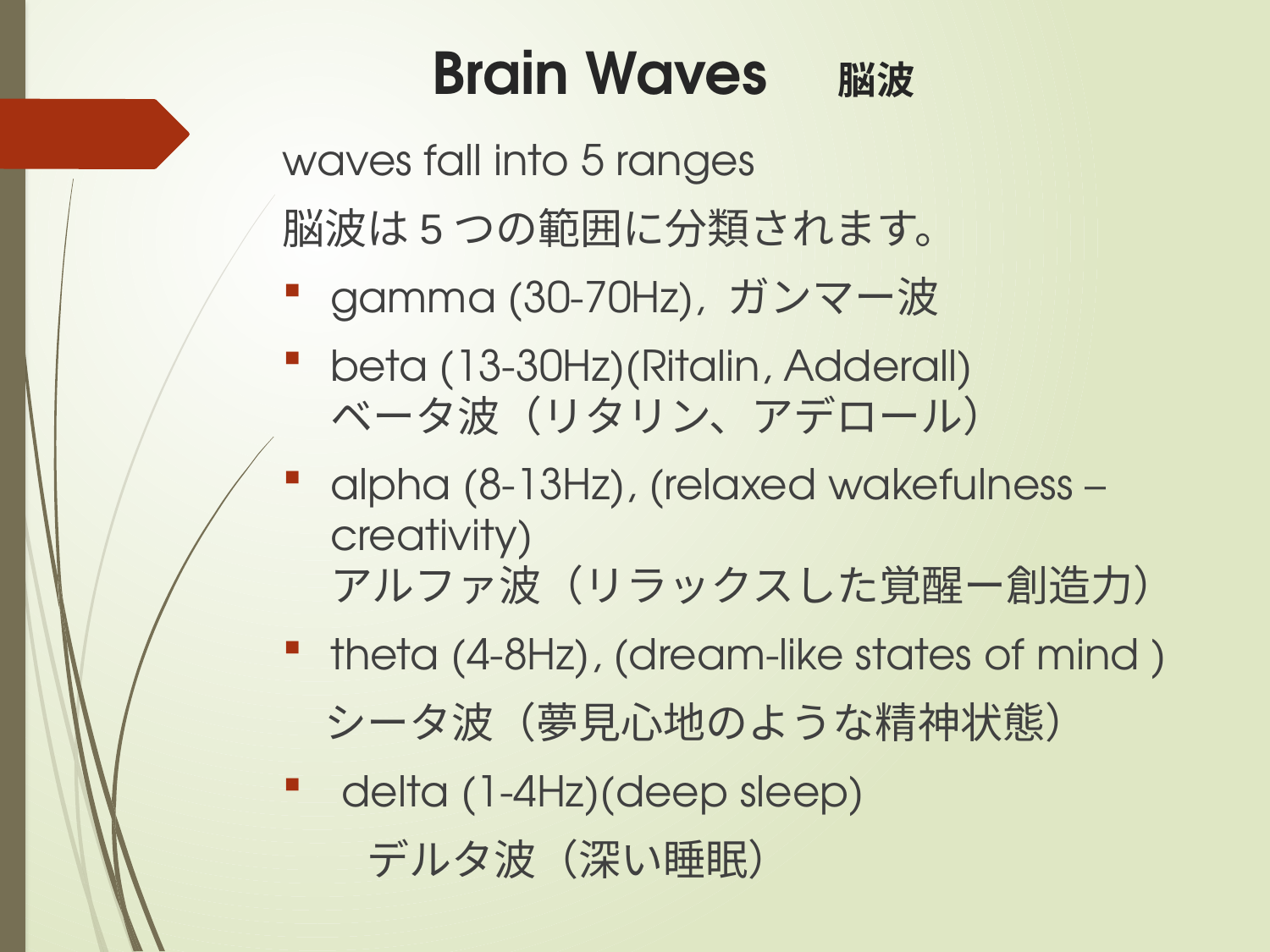

# Brain Waves　脳波
waves fall into 5 ranges
脳波は5つの範囲に分類されます。
gamma (30-70Hz), ガンマー波
beta (13-30Hz)(Ritalin, Adderall)
ベータ波（リタリン、アデロール）
alpha (8-13Hz), (relaxed wakefulness – creativity)
アルファ波（リラックスした覚醒ー創造力）
theta (4-8Hz), (dream-like states of mind )
　シータ波（夢見心地のような精神状態）
 delta (1-4Hz)(deep sleep)
　　デルタ波（深い睡眠）